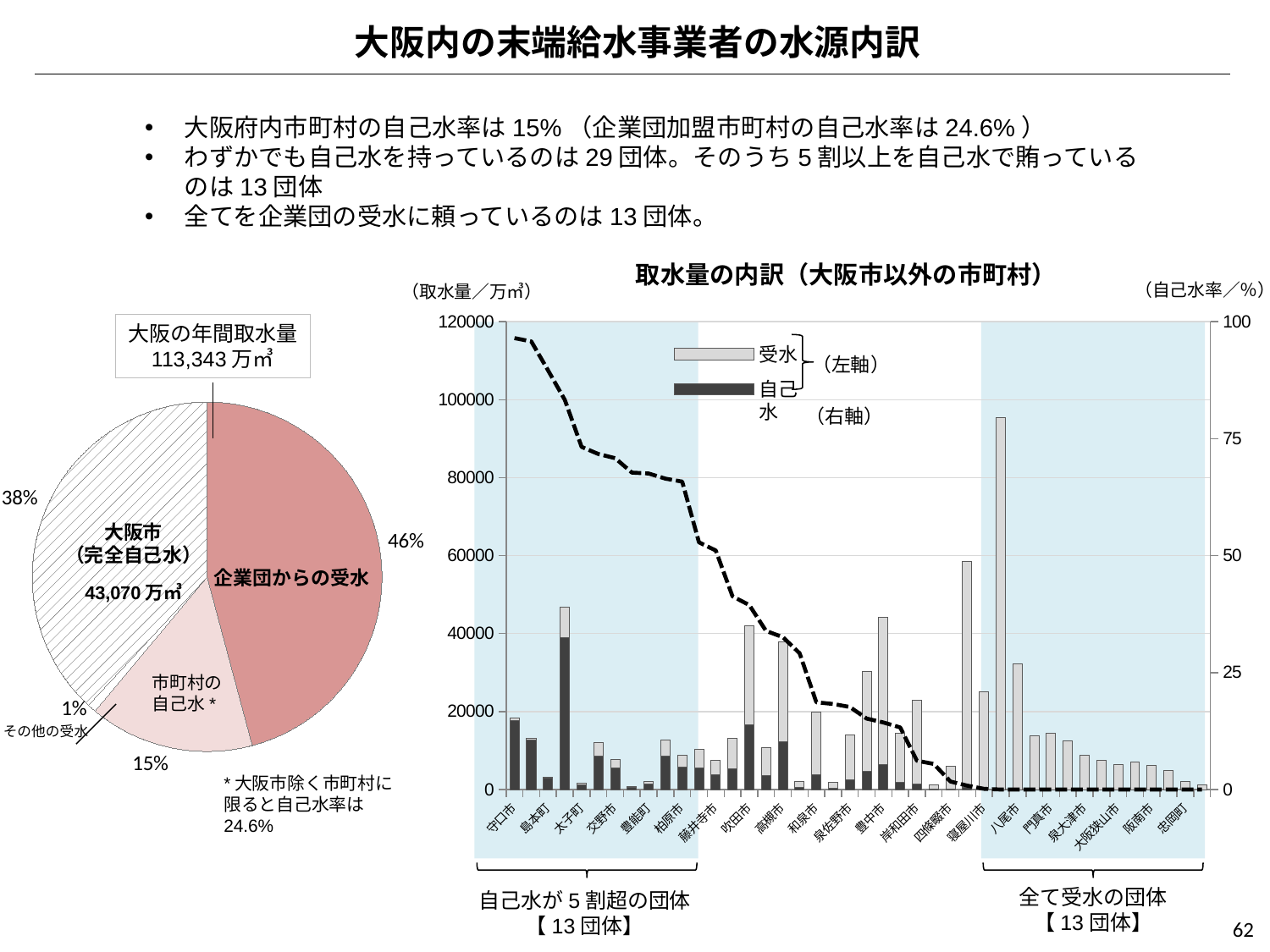

大阪内の末端給水事業者の水源内訳
大阪府内市町村の自己水率は15%（企業団加盟市町村の自己水率は24.6%）
わずかでも自己水を持っているのは29団体。そのうち5割以上を自己水で賄っているのは13団体
全てを企業団の受水に頼っているのは13団体。
取水量の内訳（大阪市以外の市町村）
（自己水率／％）
（取水量／万㎥）

### Chart

| Category | 自己水 | 受水 | 自己水率 |
|---|---|---|---|
| 守口市 | 17729.0 | 643.0 | 96.50010886131068 |
| 池田市 | 12593.0 | 552.0 | 95.80068467097756 |
| 島本町 | 2828.0 | 328.0 | 89.60709759188846 |
| 枚方市 | 38955.0 | 7807.0 | 83.30482015311577 |
| 太子町 | 1126.0 | 411.0 | 73.25959661678596 |
| 河内長野市 | 8597.0 | 3388.0 | 71.73133083020443 |
| 交野市 | 5486.0 | 2258.0 | 70.84194214876032 |
| 千早赤阪村 | 500.0 | 238.0 | 67.75067750677508 |
| 豊能町 | 1460.0 | 701.0 | 67.56131420638593 |
| 富田林市 | 8503.0 | 4290.0 | 66.46603611349957 |
| 柏原市 | 5779.0 | 3000.0 | 65.82754300034172 |
| 貝塚市 | 5442.0 | 4857.0 | 52.84008156131663 |
| 藤井寺市 | 3789.0 | 3624.0 | 51.11290975313638 |
| 羽曳野市 | 5402.0 | 7681.0 | 41.29022395475044 |
| 吹田市 | 16601.0 | 25491.0 | 39.43979853653901 |
| 摂津市 | 3613.0 | 7045.0 | 33.89941827735035 |
| 高槻市 | 12298.0 | 25469.0 | 32.562819392591415 |
| 岬町 | 627.0 | 1525.0 | 29.135687732342006 |
| 和泉市 | 3693.0 | 16115.0 | 18.643982229402262 |
| 河南町 | 327.0 | 1461.0 | 18.288590604026847 |
| 泉佐野市 | 2484.0 | 11600.0 | 17.6370349332576 |
| 茨木市 | 4584.0 | 25647.0 | 15.16324302867917 |
| 豊中市 | 6335.0 | 37862.0 | 14.333552051044189 |
| 箕面市 | 1926.0 | 12580.0 | 13.27726458017372 |
| 岸和田市 | 1414.0 | 21581.0 | 6.149162861491629 |
| 能勢町 | 59.0 | 1019.0 | 5.4730983302411875 |
| 四條畷市 | 102.0 | 5866.0 | 1.7091152815013406 |
| 東大阪市 | 482.0 | 58076.0 | 0.8231155435636464 |
| 寝屋川市 | 36.0 | 25101.0 | 0.1432151808091658 |
| 堺市 | 0.0 | 95358.0 | 0.0 |
| 八尾市 | 0.0 | 32174.0 | 0.0 |
| 大東市 | 0.0 | 13849.0 | 0.0 |
| 門真市 | 0.0 | 14352.0 | 0.0 |
| 松原市 | 0.0 | 12458.0 | 0.0 |
| 泉大津市 | 0.0 | 8746.0 | 0.0 |
| 泉南市 | 0.0 | 7534.0 | 0.0 |
| 大阪狭山市 | 0.0 | 6506.0 | 0.0 |
| 高石市 | 0.0 | 7115.0 | 0.0 |
| 阪南市 | 0.0 | 6200.0 | 0.0 |
| 熊取町 | 0.0 | 4874.0 | 0.0 |
| 忠岡町 | 0.0 | 2083.0 | 0.0 |
| 田尻町 | 0.0 | 1146.0 | 0.0 |
大阪の年間取水量
113,343万㎥

（左軸）

### Chart

| Category | 取水能力 |
|---|---|
| 受水 | 519427.0 |
| 自己水 | 172770.0 |
| 企業団以外 | 9184.0 |
| 自己水大阪 | 432054.0 |
（右軸）
大阪市
（完全自己水）

43,070万㎥
企業団からの受水
市町村の
自己水*
その他の受水

*大阪市除く市町村に限ると自己水率は24.6%
全て受水の団体
【13団体】
自己水が5割超の団体
【13団体】
62